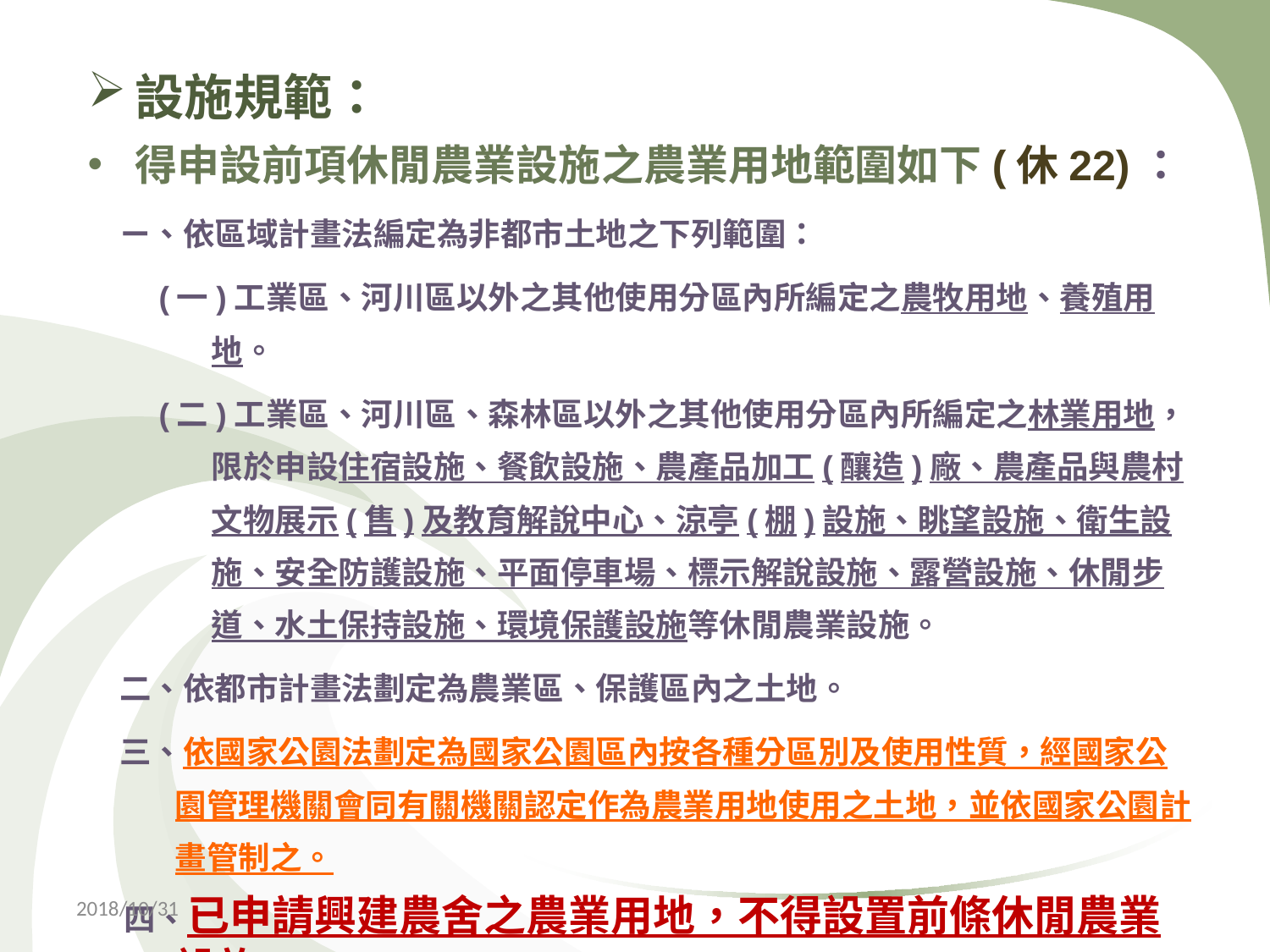

設施規範：
得申設前項休閒農業設施之農業用地範圍如下(休22)：
　ㄧ、依區域計畫法編定為非都市土地之下列範圍：
　　(一)工業區、河川區以外之其他使用分區內所編定之農牧用地、養殖用地。
　　(二)工業區、河川區、森林區以外之其他使用分區內所編定之林業用地，限於申設住宿設施、餐飲設施、農產品加工(釀造)廠、農產品與農村文物展示(售)及教育解說中心、涼亭(棚)設施、眺望設施、衛生設施、安全防護設施、平面停車場、標示解說設施、露營設施、休閒步道、水土保持設施、環境保護設施等休閒農業設施。
　二、依都市計畫法劃定為農業區、保護區內之土地。
　三、依國家公園法劃定為國家公園區內按各種分區別及使用性質，經國家公園管理機關會同有關機關認定作為農業用地使用之土地，並依國家公園計畫管制之。
    四、已申請興建農舍之農業用地，不得設置前條休閒農業設施。

2018/10/31